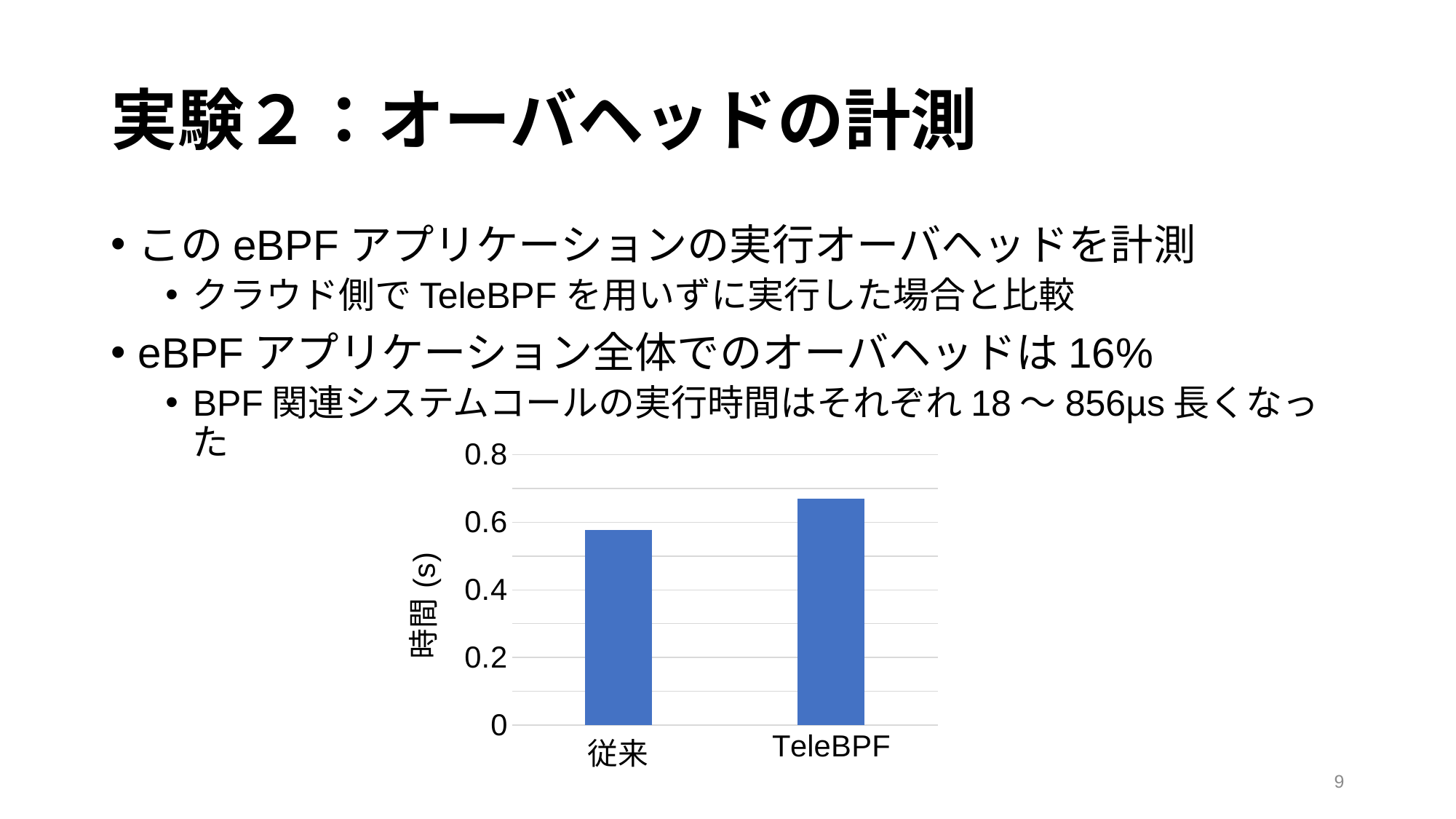

# 実験２：オーバヘッドの計測
このeBPFアプリケーションの実行オーバヘッドを計測
クラウド側でTeleBPFを用いずに実行した場合と比較
eBPFアプリケーション全体でのオーバヘッドは16%
BPF関連システムコールの実行時間はそれぞれ18〜856µs長くなった

### Chart

| Category |  |
|---|---|
| 従来 | 0.577 |
| TeleBPF | 0.67 |
9